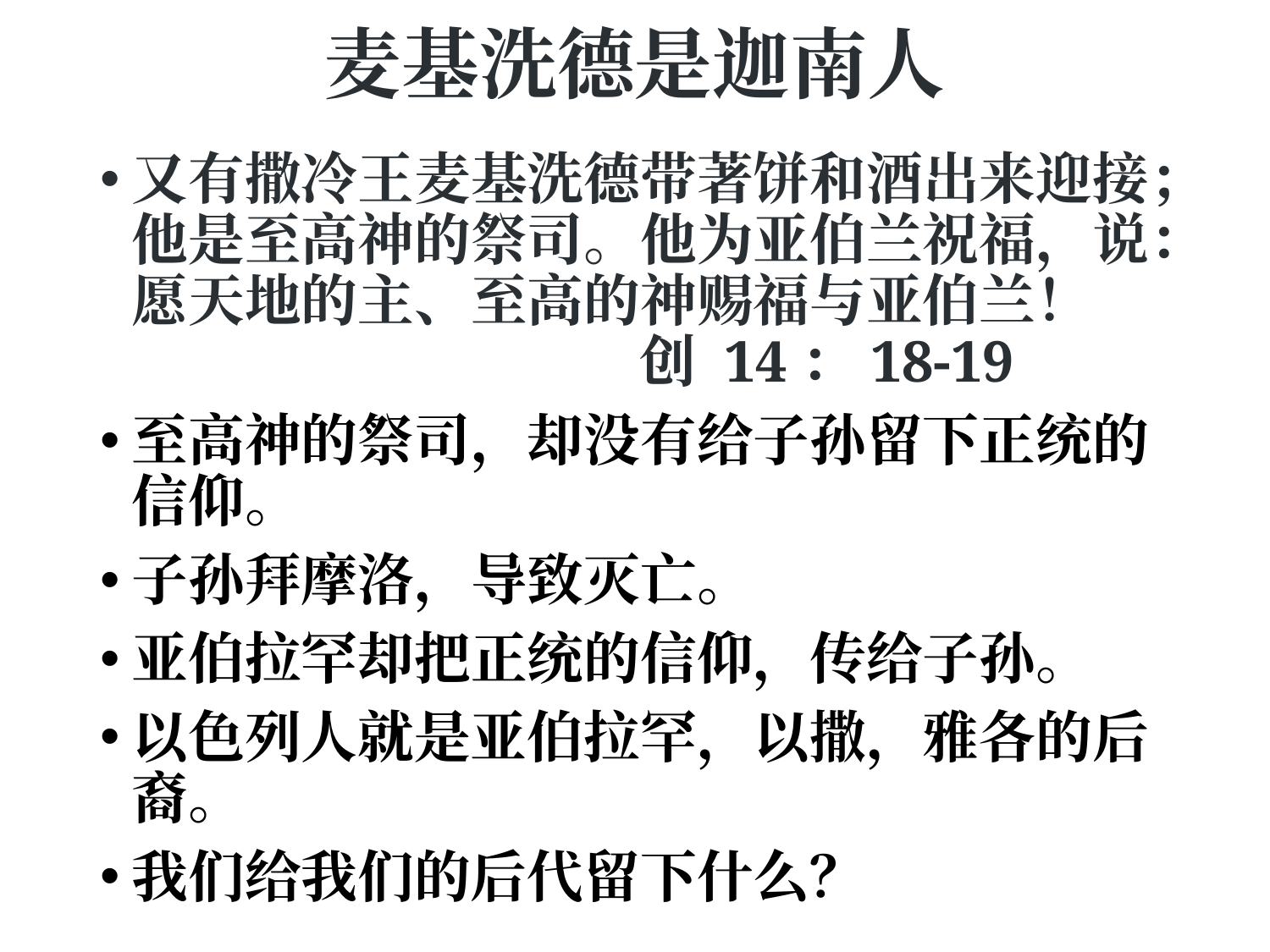

# 麦基洗德是迦南人
又有撒冷王麦基洗德带著饼和酒出来迎接；他是至高神的祭司。他为亚伯兰祝福，说：愿天地的主、至高的神赐福与亚伯兰！					创 14：18-19
至高神的祭司，却没有给子孙留下正统的信仰。
子孙拜摩洛，导致灭亡。
亚伯拉罕却把正统的信仰，传给子孙。
以色列人就是亚伯拉罕，以撒，雅各的后裔。
我们给我们的后代留下什么？